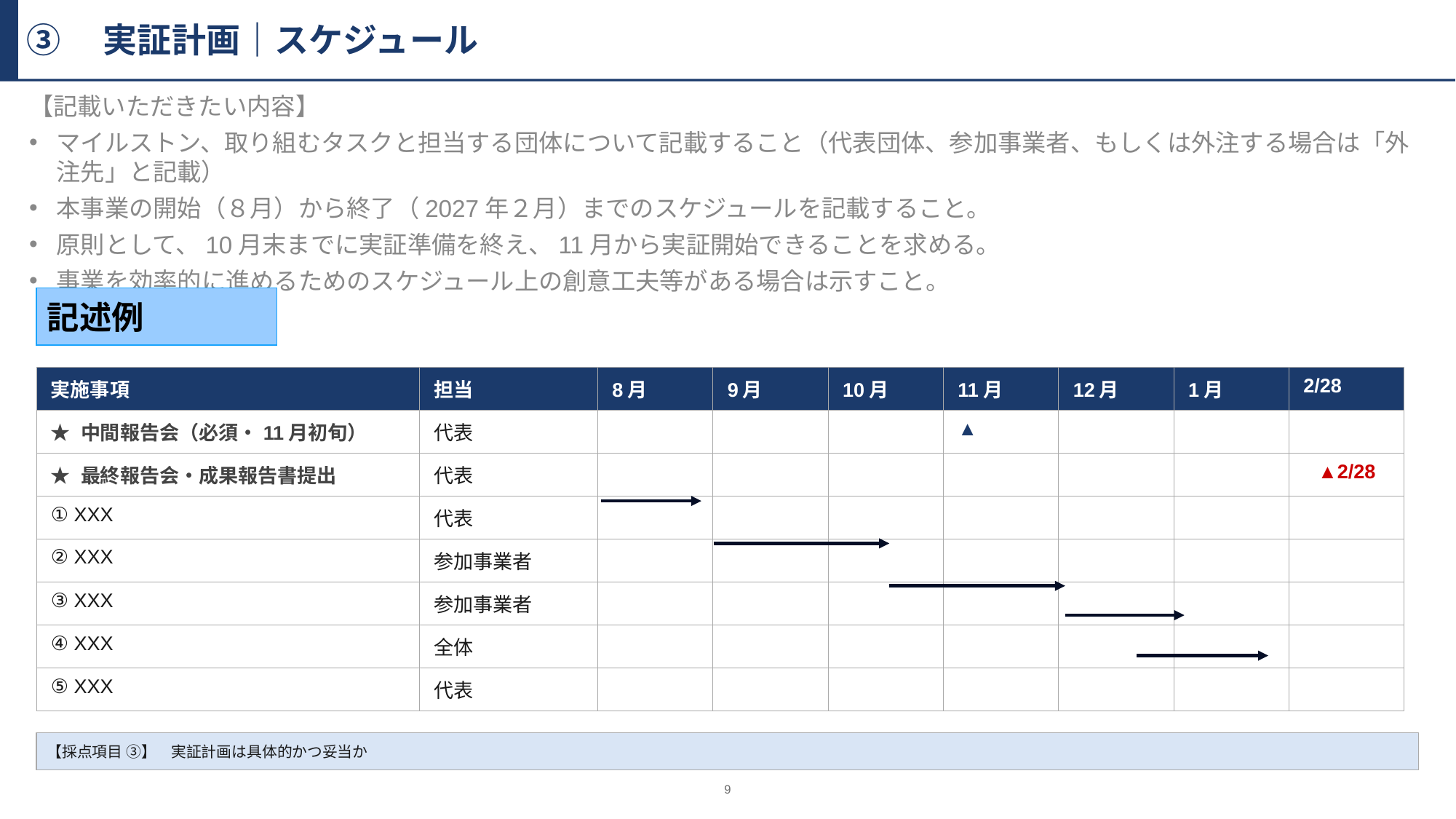

③　実証計画｜スケジュール

【記載いただきたい内容】
マイルストン、取り組むタスクと担当する団体について記載すること（代表団体、参加事業者、もしくは外注する場合は「外注先」と記載）
本事業の開始（８月）から終了（2027年２月）までのスケジュールを記載すること。
原則として、10月末までに実証準備を終え、11月から実証開始できることを求める。
事業を効率的に進めるためのスケジュール上の創意工夫等がある場合は示すこと。
記述例
| 実施事項 | 担当 | 8月 | 9月 | 10月 | 11月 | 12月 | 1月 | 2/28 |
| --- | --- | --- | --- | --- | --- | --- | --- | --- |
| ★ 中間報告会（必須・11月初旬） | 代表 |  |  |  | ▲ |  |  |  |
| ★ 最終報告会・成果報告書提出 | 代表 |  |  |  |  |  |  | ▲2/28 |
| ① XXX | 代表 |  |  |  |  |  |  |  |
| ② XXX | 参加事業者 |  |  |  |  |  |  |  |
| ③ XXX | 参加事業者 |  |  |  |  |  |  |  |
| ④ XXX | 全体 |  |  |  |  |  |  |  |
| ⑤ XXX | 代表 |  |  |  |  |  |  |  |
【採点項目 ③】　実証計画は具体的かつ妥当か